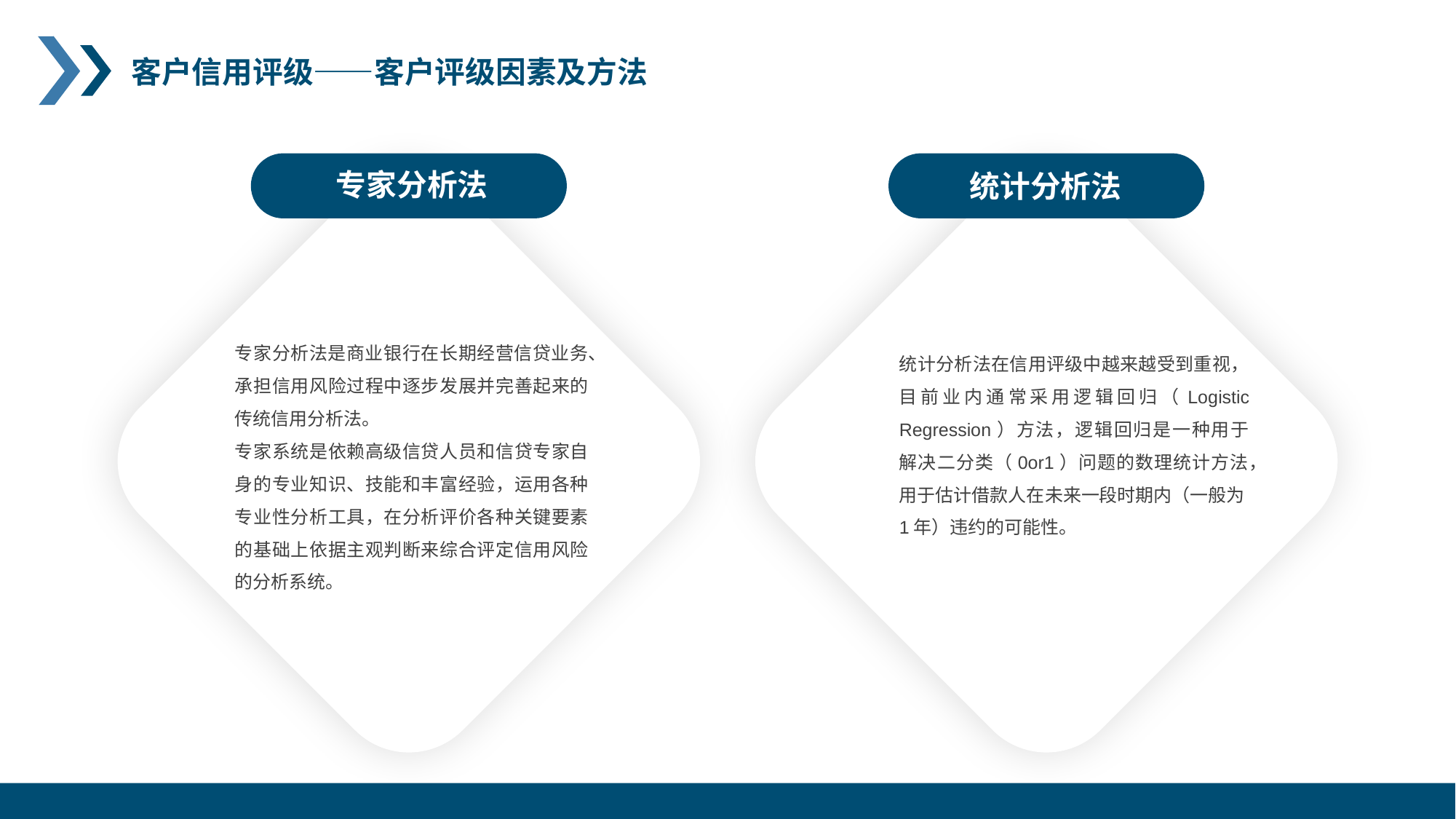

客户信用评级——客户评级因素及方法

专家分析法

专家分析法是商业银行在长期经营信贷业务、承担信用风险过程中逐步发展并完善起来的传统信用分析法。
专家系统是依赖高级信贷人员和信贷专家自身的专业知识、技能和丰富经验，运用各种专业性分析工具，在分析评价各种关键要素的基础上依据主观判断来综合评定信用风险的分析系统。

统计分析法

统计分析法在信用评级中越来越受到重视，目前业内通常采用逻辑回归（Logistic Regression）方法，逻辑回归是一种用于解决二分类（0or1）问题的数理统计方法，用于估计借款人在未来一段时期内（一般为1年）违约的可能性。